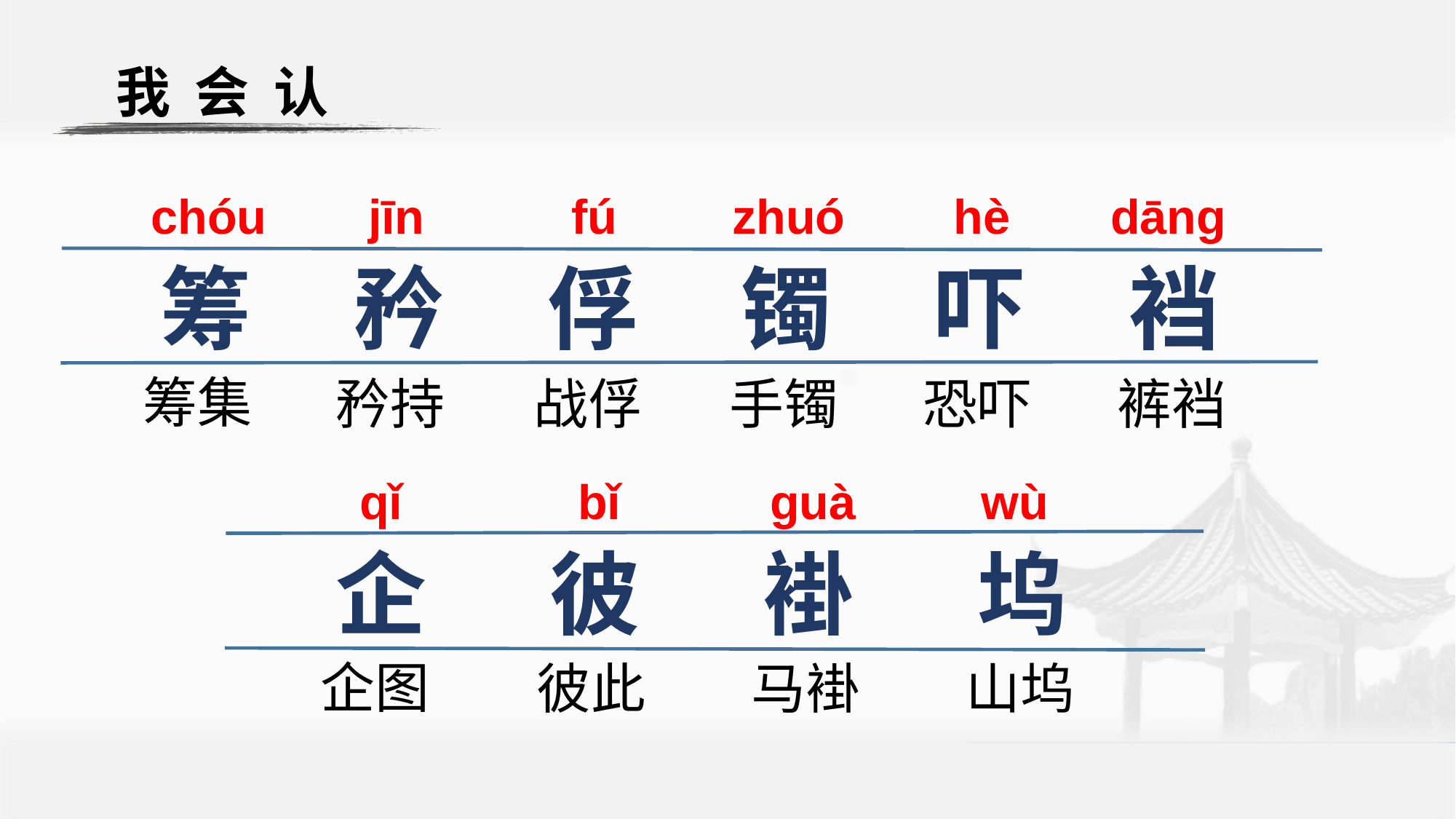

我会认
chóu
jīn
fú
dāng
zhuó
hè
筹
矜
俘
镯
吓
裆
筹集
矜持
战俘
手镯
恐吓
裤裆
qǐ
bǐ
guà
wù
企
彼
褂
坞
企图
彼此
马褂
山坞